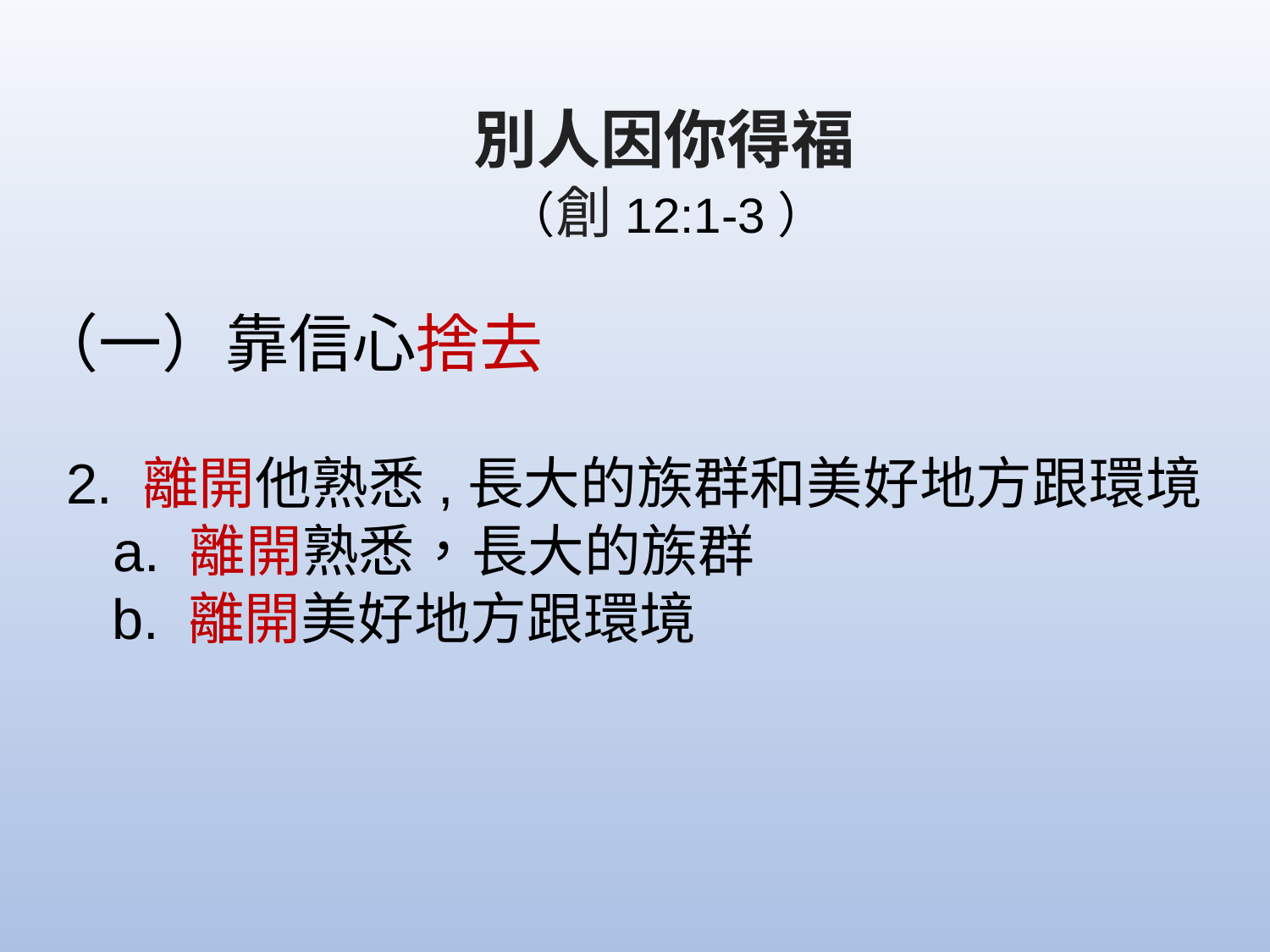

別人因你得福
		      	       （創12:1-3）

（一）靠信心捨去

  2. 離開他熟悉,長大的族群和美好地方跟環境
     a. 離開熟悉，長大的族群
     b. 離開美好地方跟環境